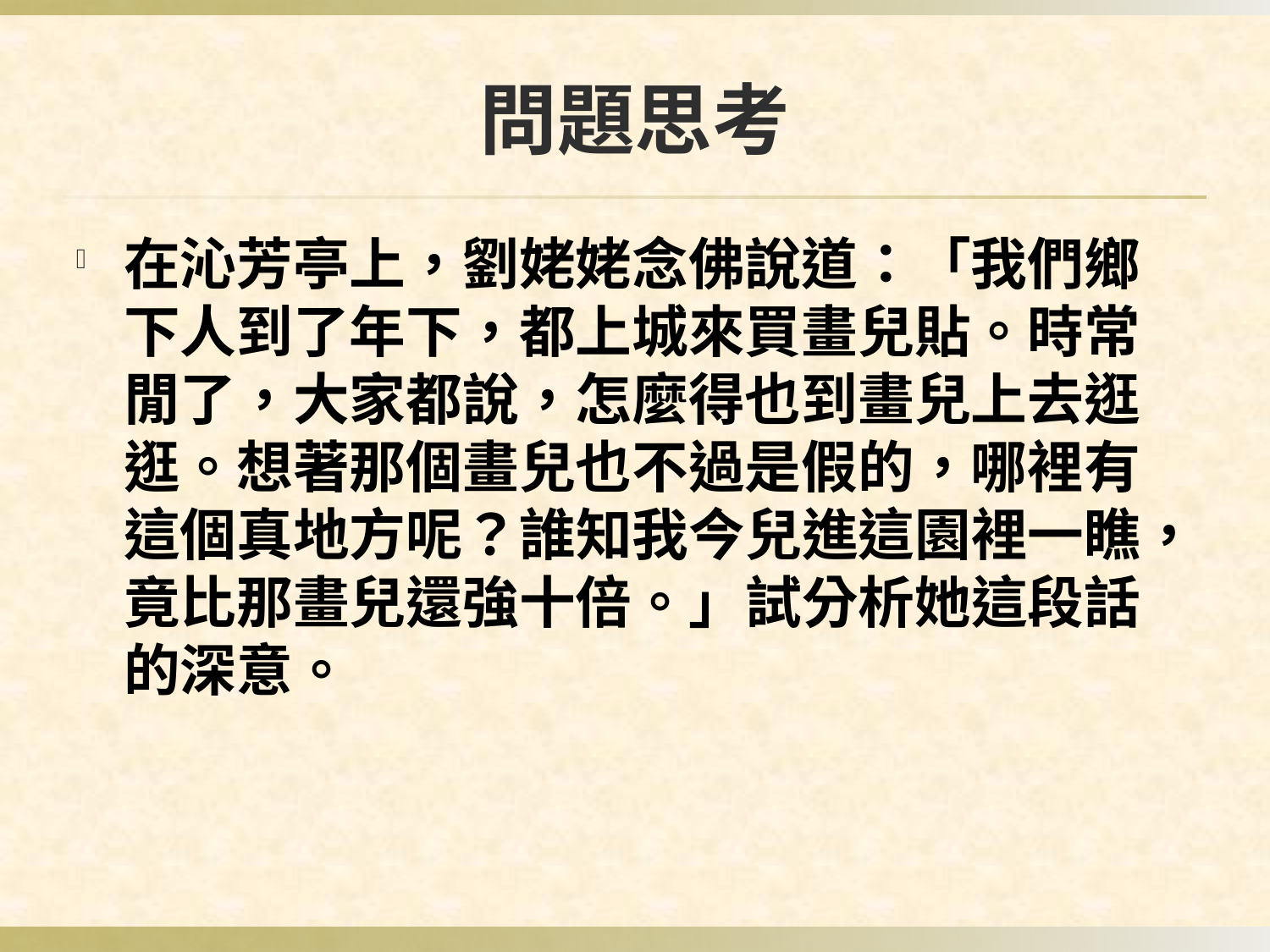

# 問題思考
在沁芳亭上，劉姥姥念佛說道：「我們鄉下人到了年下，都上城來買畫兒貼。時常閒了，大家都說，怎麼得也到畫兒上去逛逛。想著那個畫兒也不過是假的，哪裡有這個真地方呢？誰知我今兒進這園裡一瞧，竟比那畫兒還強十倍。」試分析她這段話的深意。